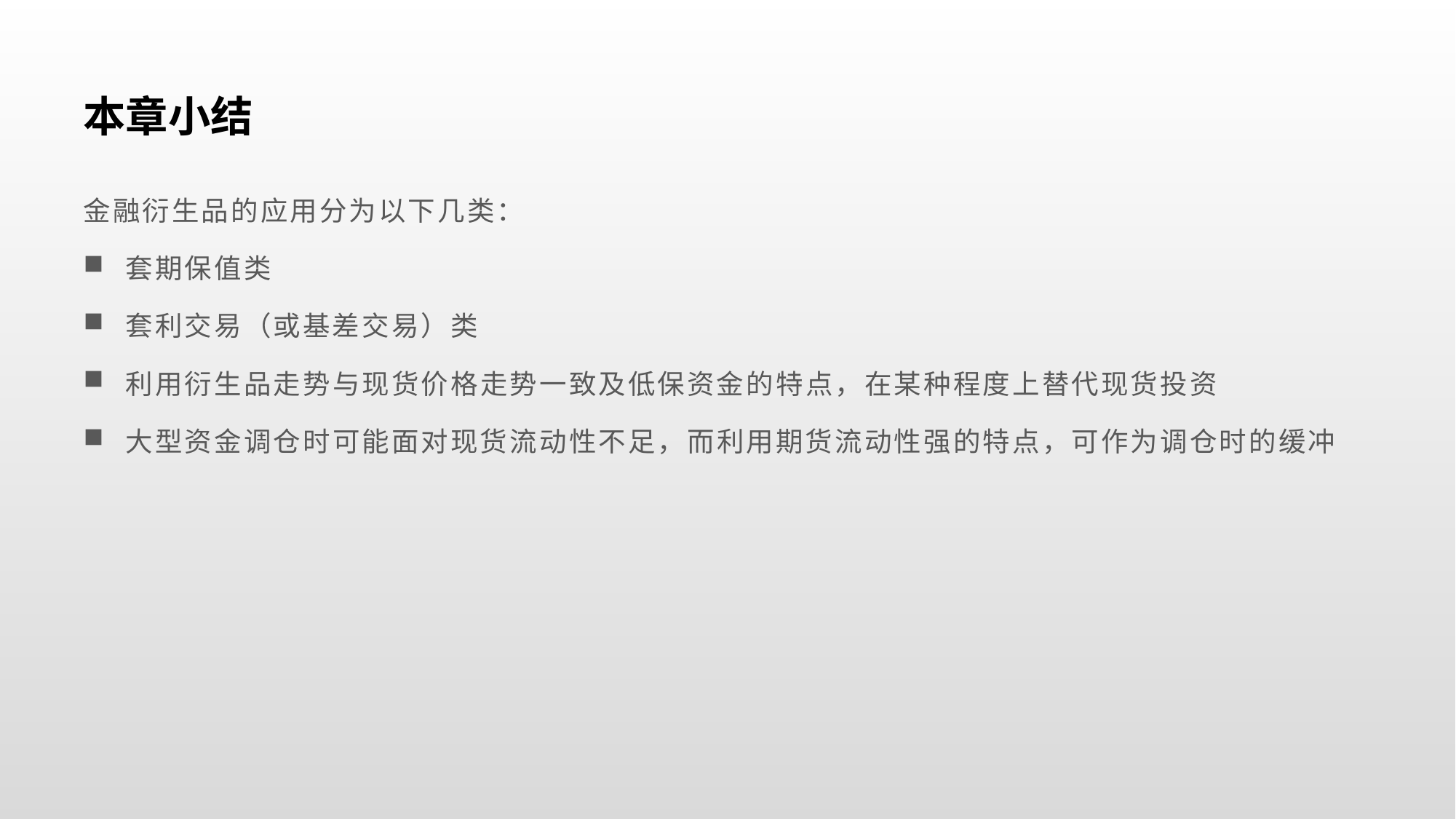

# 本章小结
金融衍生品的应用分为以下几类：
 套期保值类
 套利交易（或基差交易）类
 利用衍生品走势与现货价格走势一致及低保资金的特点，在某种程度上替代现货投资
 大型资金调仓时可能面对现货流动性不足，而利用期货流动性强的特点，可作为调仓时的缓冲